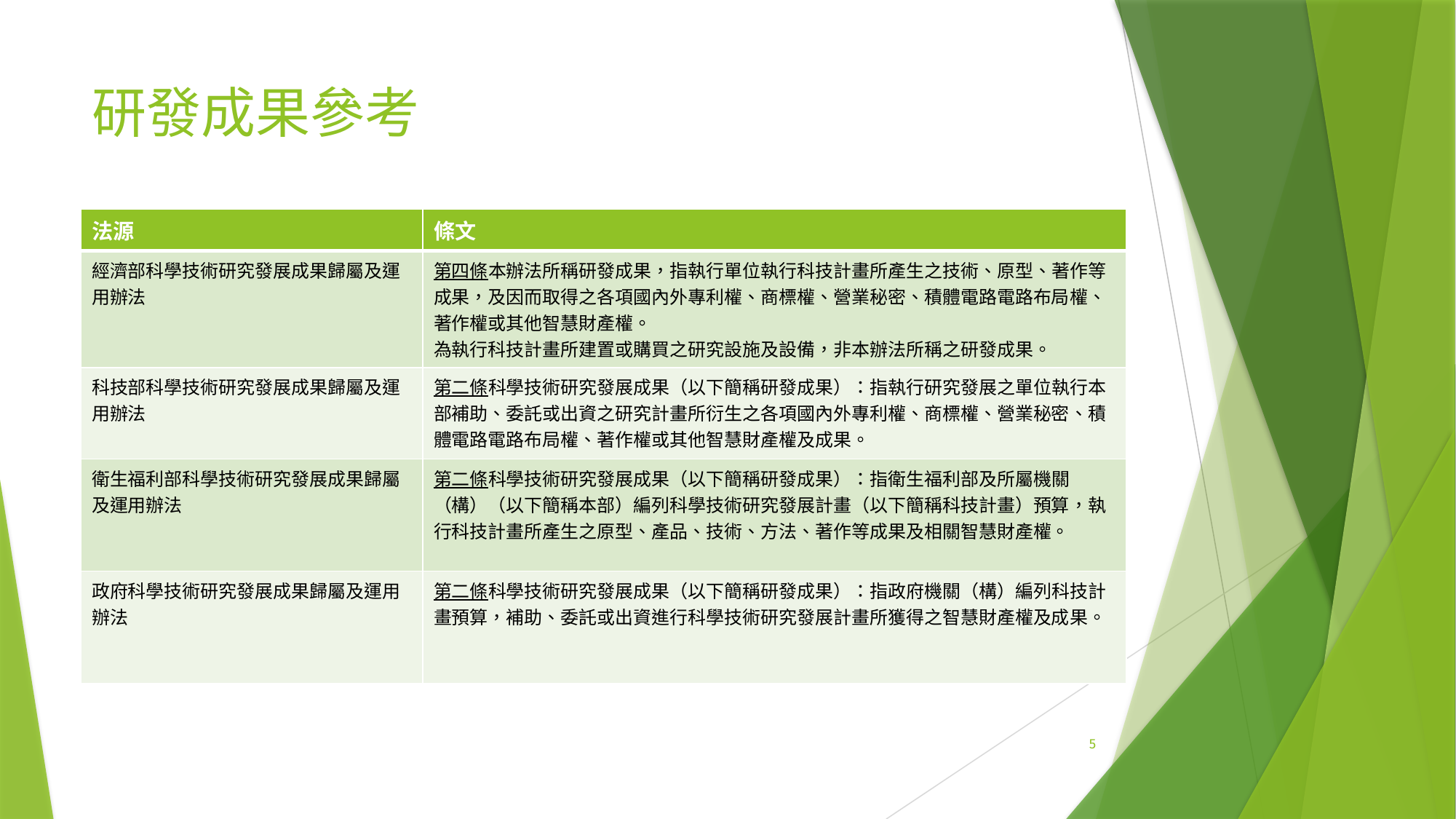

# 研發成果參考
| 法源 | 條文 |
| --- | --- |
| 經濟部科學技術研究發展成果歸屬及運用辦法 | 第四條本辦法所稱研發成果，指執行單位執行科技計畫所產生之技術、原型、著作等成果，及因而取得之各項國內外專利權、商標權、營業秘密、積體電路電路布局權、著作權或其他智慧財產權。 為執行科技計畫所建置或購買之研究設施及設備，非本辦法所稱之研發成果。 |
| 科技部科學技術研究發展成果歸屬及運用辦法 | 第二條科學技術研究發展成果（以下簡稱研發成果）：指執行研究發展之單位執行本部補助、委託或出資之研究計畫所衍生之各項國內外專利權、商標權、營業秘密、積體電路電路布局權、著作權或其他智慧財產權及成果。 |
| 衛生福利部科學技術研究發展成果歸屬及運用辦法 | 第二條科學技術研究發展成果（以下簡稱研發成果）：指衛生福利部及所屬機關（構）（以下簡稱本部）編列科學技術研究發展計畫（以下簡稱科技計畫）預算，執行科技計畫所產生之原型、產品、技術、方法、著作等成果及相關智慧財產權。 |
| 政府科學技術研究發展成果歸屬及運用辦法 | 第二條科學技術研究發展成果（以下簡稱研發成果）：指政府機關（構）編列科技計畫預算，補助、委託或出資進行科學技術研究發展計畫所獲得之智慧財產權及成果。 |
5